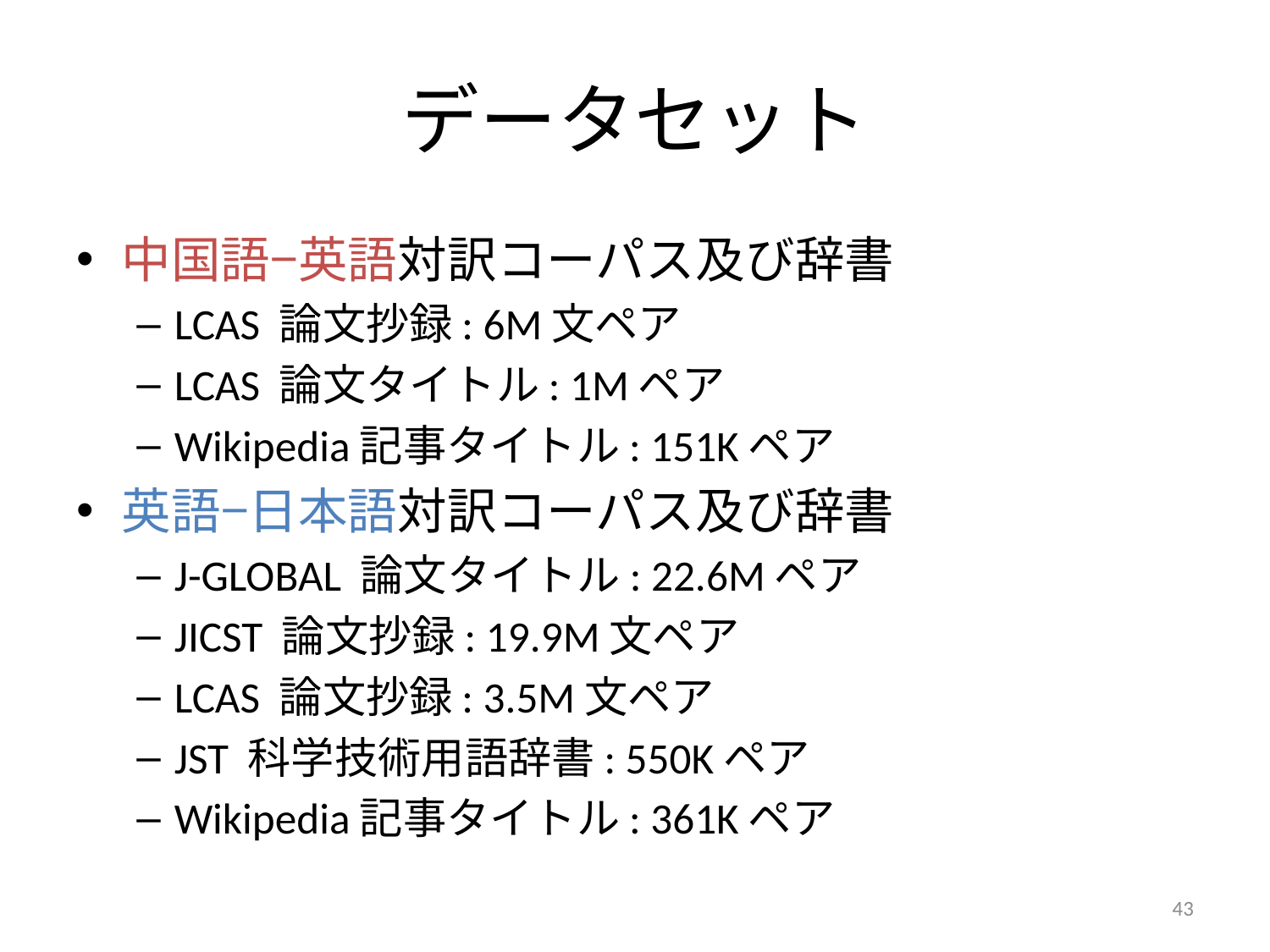

# データセット
中国語−英語対訳コーパス及び辞書
LCAS 論文抄録: 6M文ペア
LCAS 論文タイトル: 1Mペア
Wikipedia記事タイトル: 151Kペア
英語−日本語対訳コーパス及び辞書
J-GLOBAL 論文タイトル: 22.6Mペア
JICST 論文抄録: 19.9M文ペア
LCAS 論文抄録: 3.5M文ペア
JST 科学技術用語辞書: 550Kペア
Wikipedia記事タイトル: 361Kペア
43